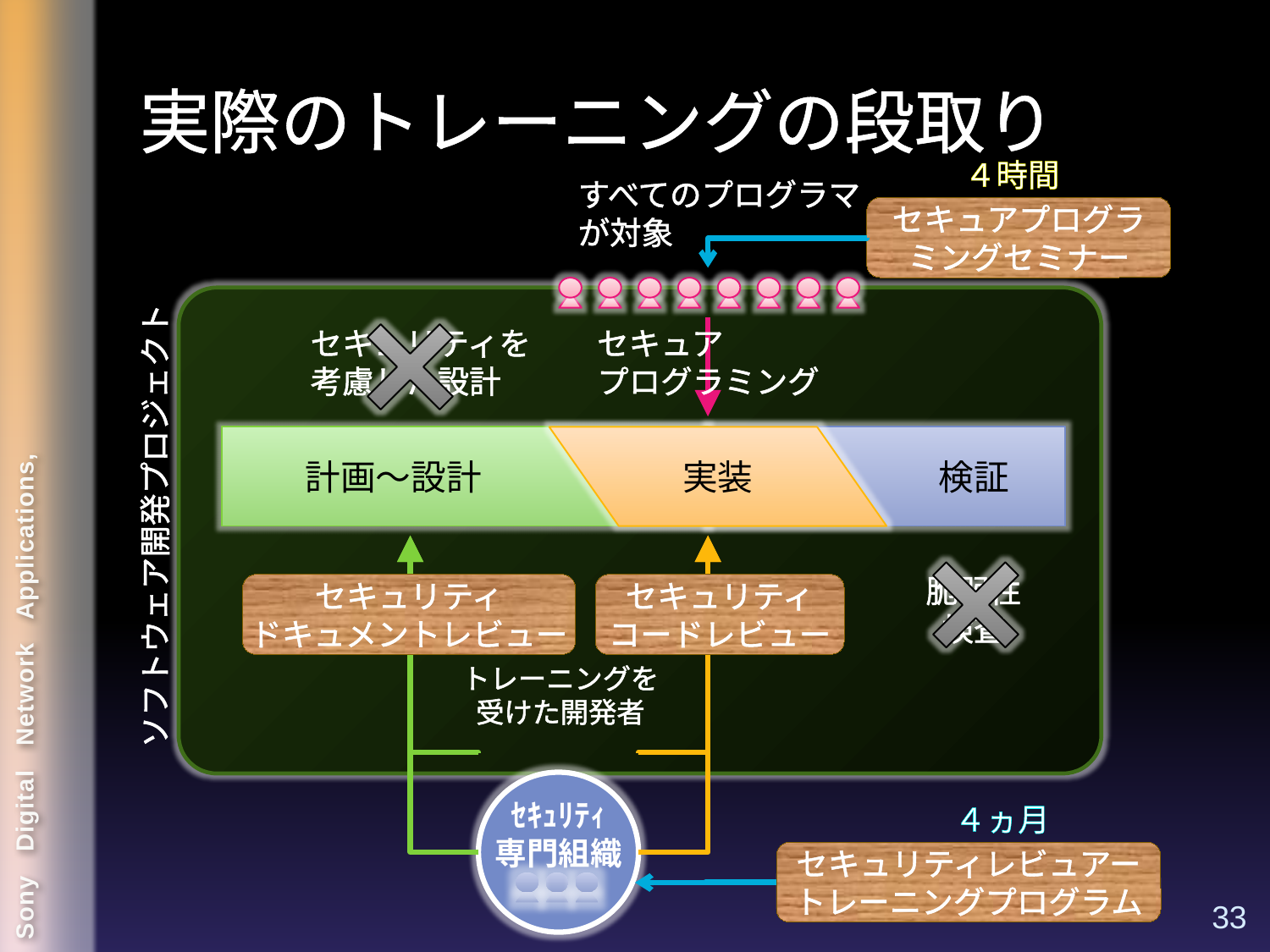

# 実際のトレーニングの段取り
４時間
すべてのプログラマ
が対象
セキュアプログラ
ミングセミナー

ソフトウェア開発プロジェクト

セキュリティを
考慮した設計
セキュア
プログラミング

　　計画～設計
実装
検証

脆弱性
検査
セキュリティ
ドキュメントレビュー
セキュリティ
コードレビュー
トレーニングを
受けた開発者
ｾｷｭﾘﾃｨ
専門組織

４ヵ月
セキュリティレビュアー
トレーニングプログラム
33